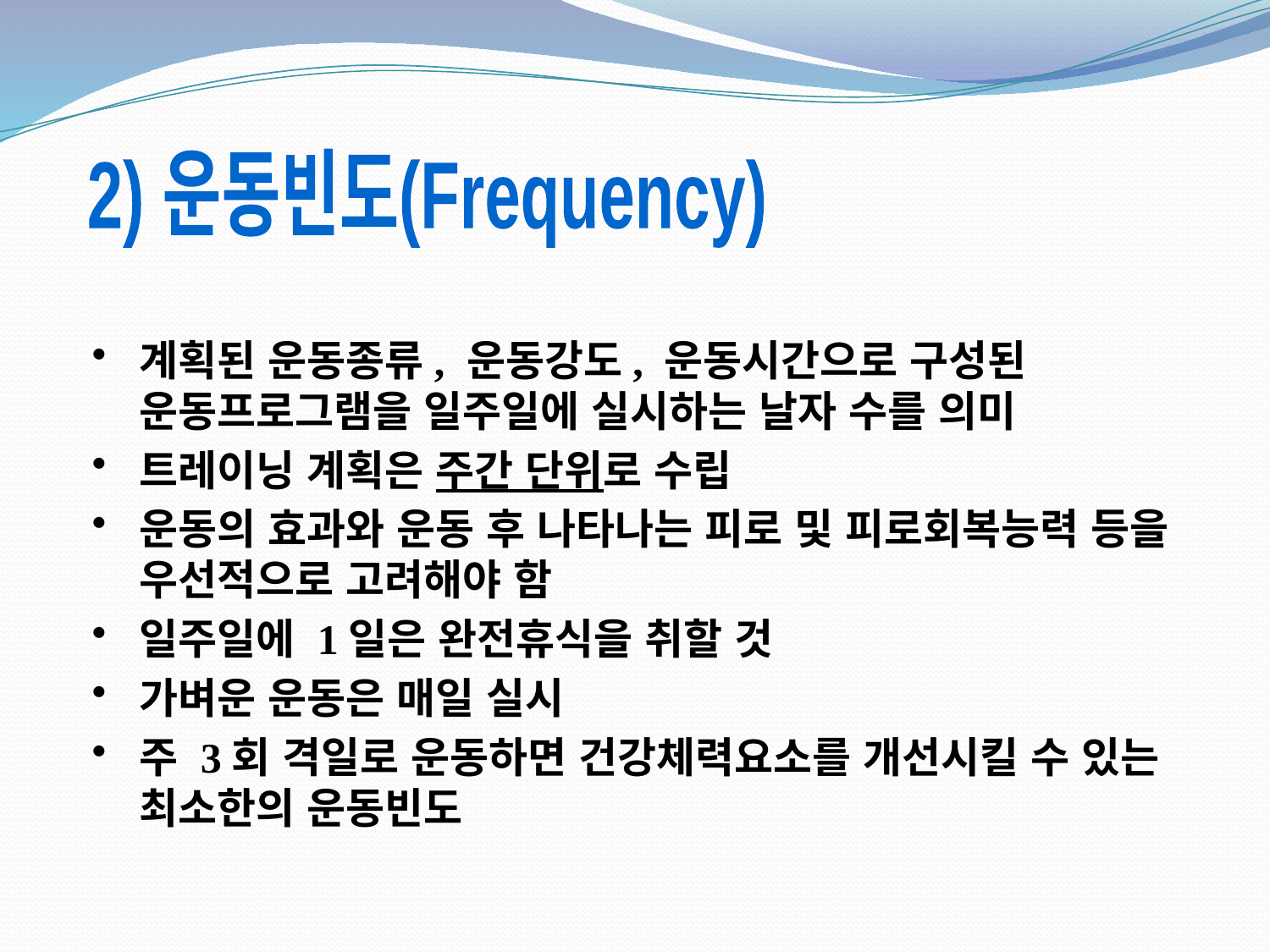

2) 운동빈도(Frequency)
계획된 운동종류, 운동강도, 운동시간으로 구성된 운동프로그램을 일주일에 실시하는 날자 수를 의미
트레이닝 계획은 주간 단위로 수립
운동의 효과와 운동 후 나타나는 피로 및 피로회복능력 등을 우선적으로 고려해야 함
일주일에 1일은 완전휴식을 취할 것
가벼운 운동은 매일 실시
주 3회 격일로 운동하면 건강체력요소를 개선시킬 수 있는 최소한의 운동빈도